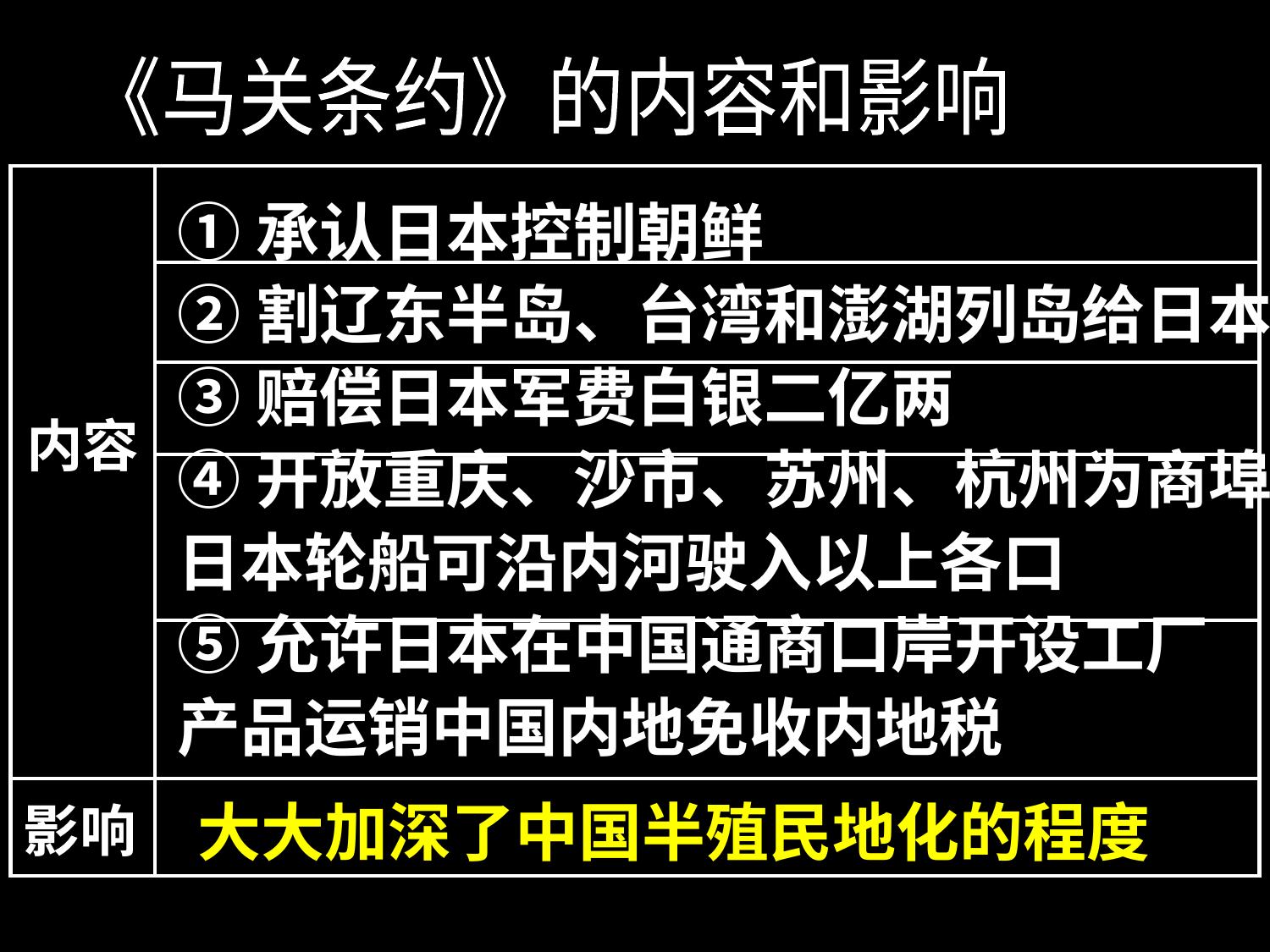

《马关条约》的内容和影响
| 内容 |  |
| --- | --- |
|  |  |
|  |  |
|  |  |
|  |  |
| 影响 |  |
①承认日本控制朝鲜
②割辽东半岛、台湾和澎湖列岛给日本
③赔偿日本军费白银二亿两
④开放重庆、沙市、苏州、杭州为商埠
日本轮船可沿内河驶入以上各口
⑤允许日本在中国通商口岸开设工厂
产品运销中国内地免收内地税
大大加深了中国半殖民地化的程度